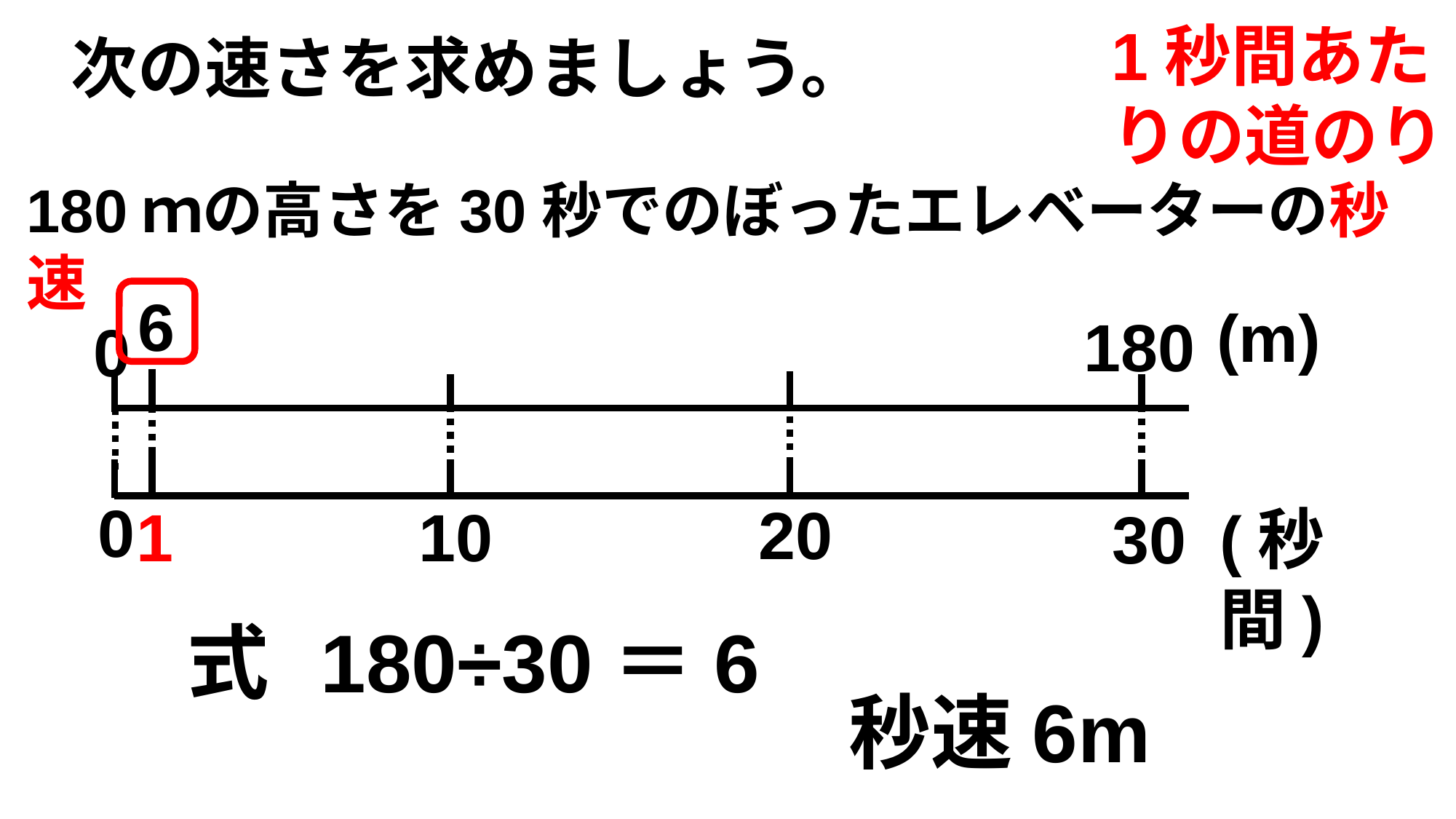

1秒間あたりの道のり
次の速さを求めましょう。
180ｍの高さを30秒でのぼったエレベーターの秒速
6

(m)
180
0
0
20
1
10
30
(秒間)
180÷30＝6
式
秒速6m